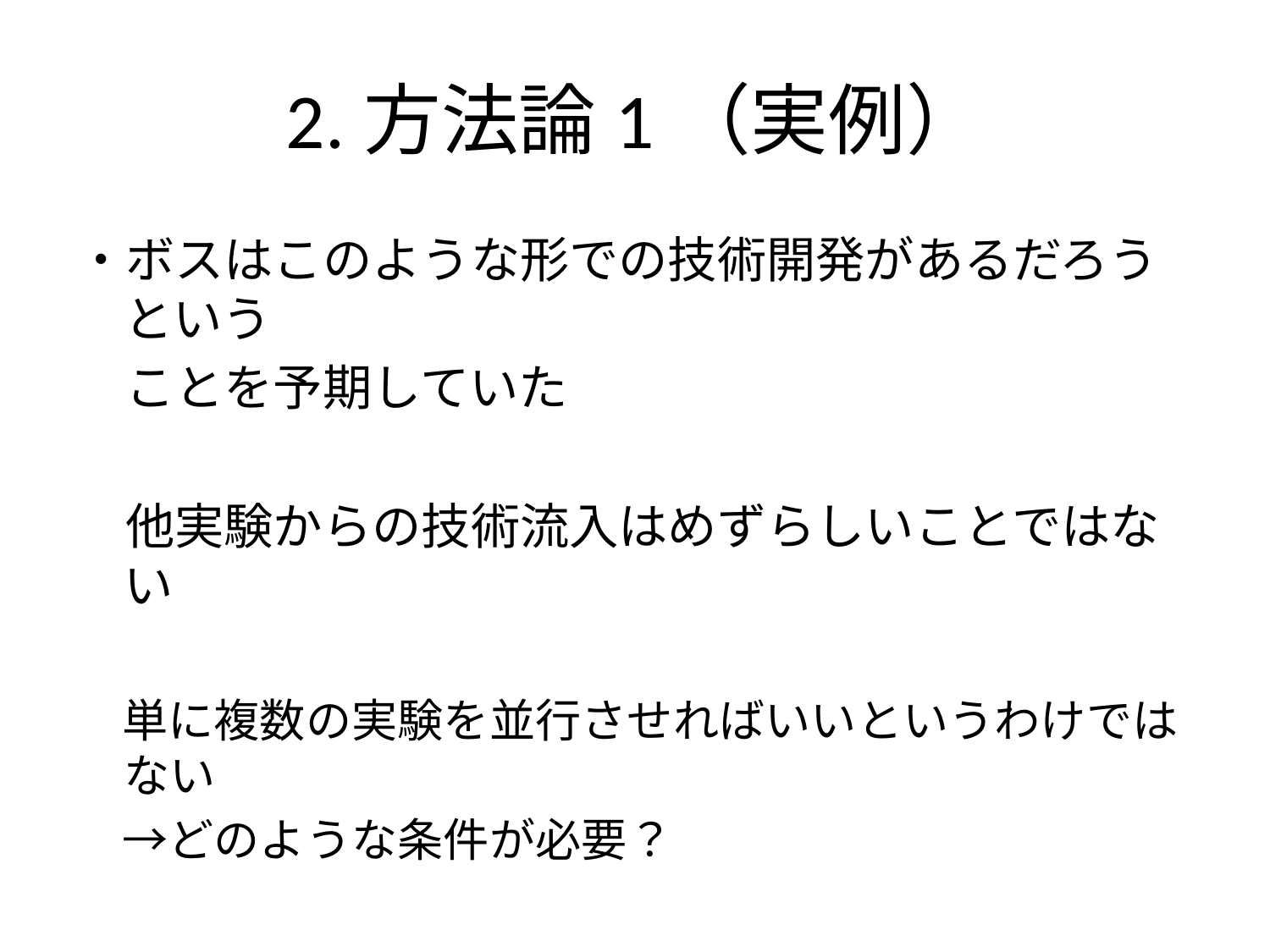

# 2.方法論1（実例）
・ボスはこのような形での技術開発があるだろうという
　ことを予期していた

　他実験からの技術流入はめずらしいことではない

　単に複数の実験を並行させればいいというわけではない
　→どのような条件が必要？